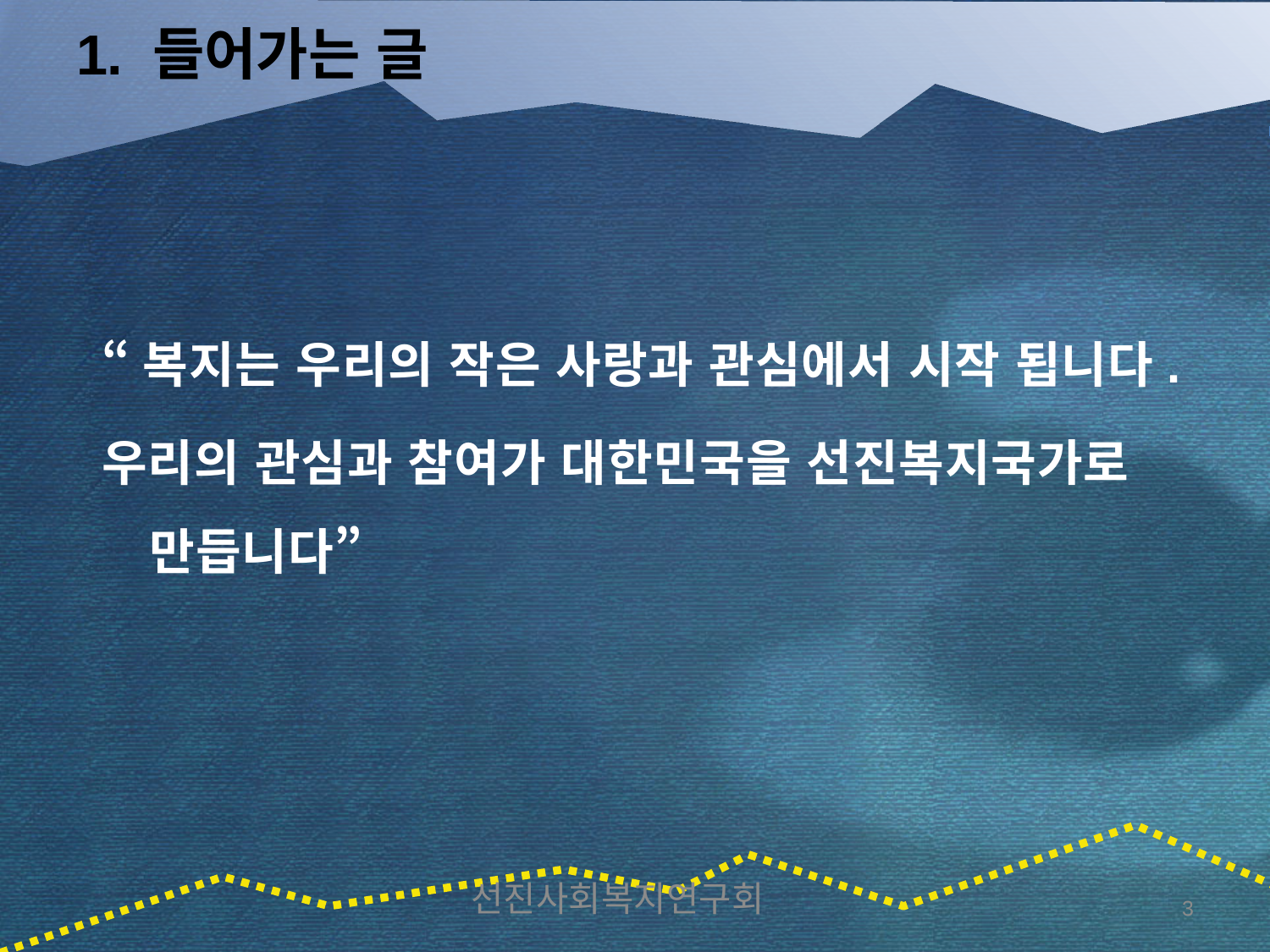

# 1. 들어가는 글

“복지는 우리의 작은 사랑과 관심에서 시작 됩니다.
우리의 관심과 참여가 대한민국을 선진복지국가로 만듭니다”

선진사회복지연구회
3